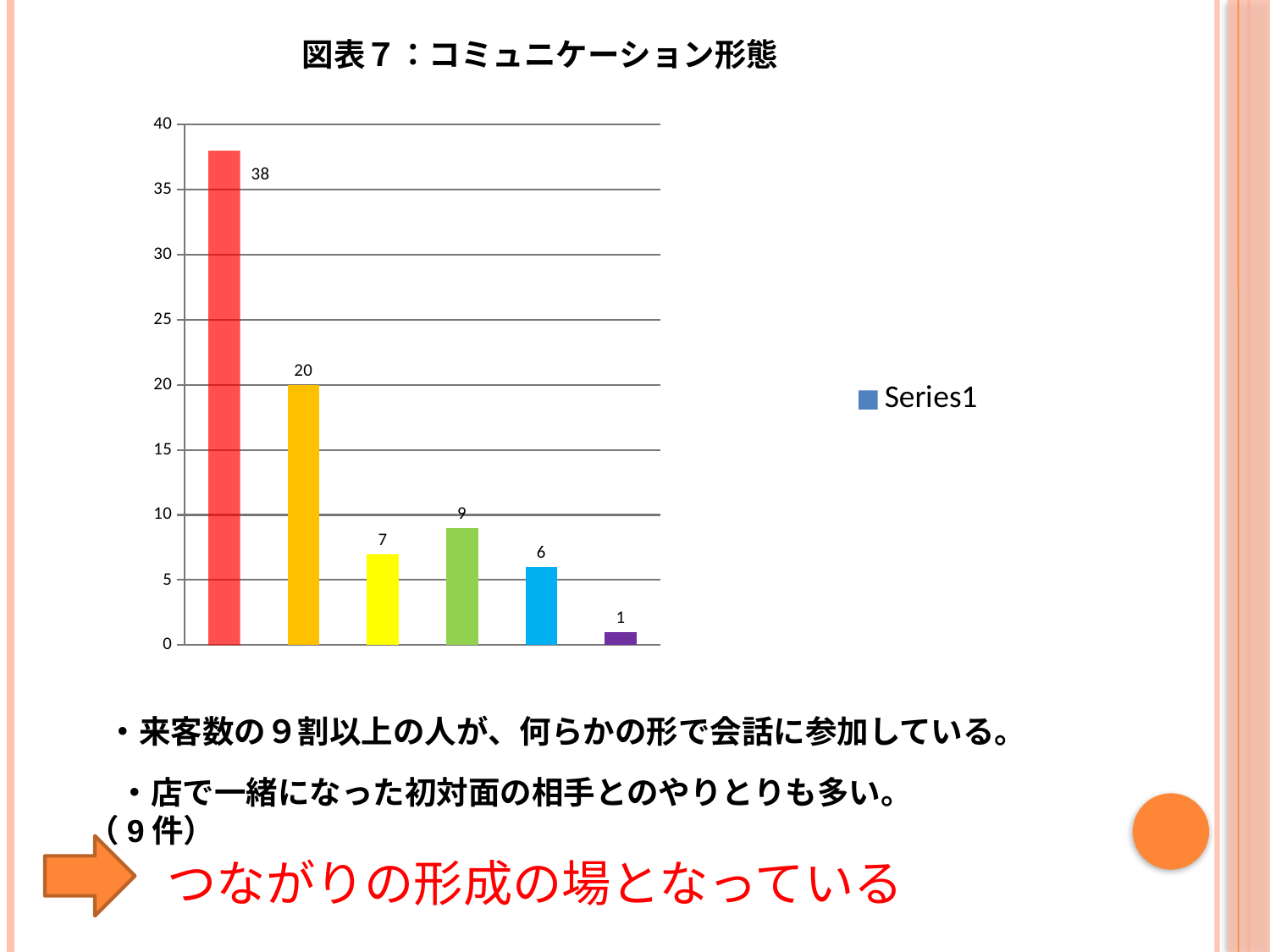

### Chart: 図表７：コミュニケーション形態

| Category |  |
|---|---|
| スタッフとやりとり | 38.0 |
| 利用者同士（一緒に来訪した相手）とやりとり | 20.0 |
| 利用者同士（店で一緒になった知り合い）とやりとり | 7.0 |
| 利用者同士（店で一緒になった初対面の相手）とやりとり | 9.0 |
| 不明 | 6.0 |
| 会話なし | 1.0 |
・来客数の９割以上の人が、何らかの形で会話に参加している。
　・店で一緒になった初対面の相手とのやりとりも多い。（9件）

つながりの形成の場となっている